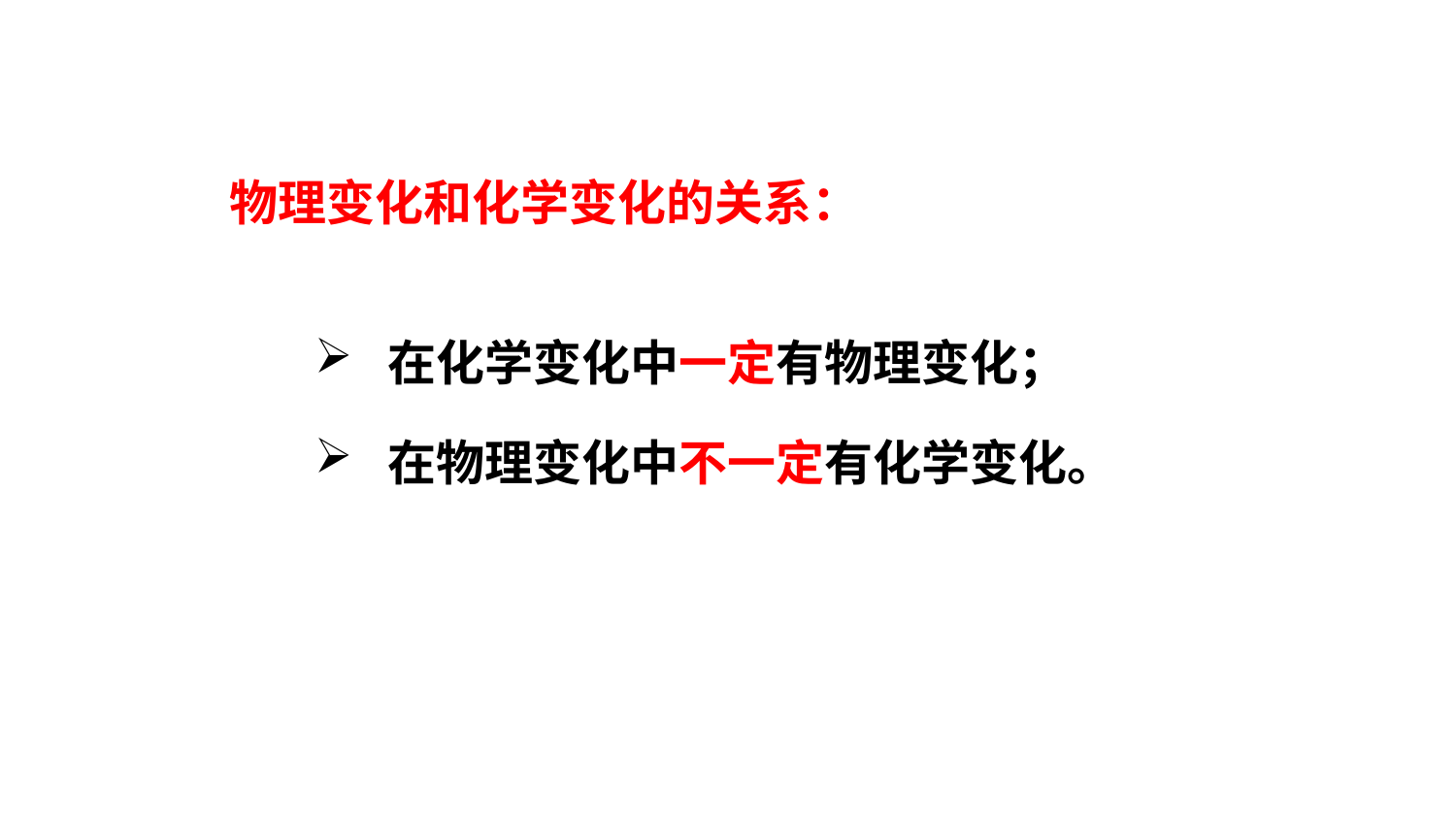

物理变化和化学变化的关系：
在化学变化中一定有物理变化；
在物理变化中不一定有化学变化。